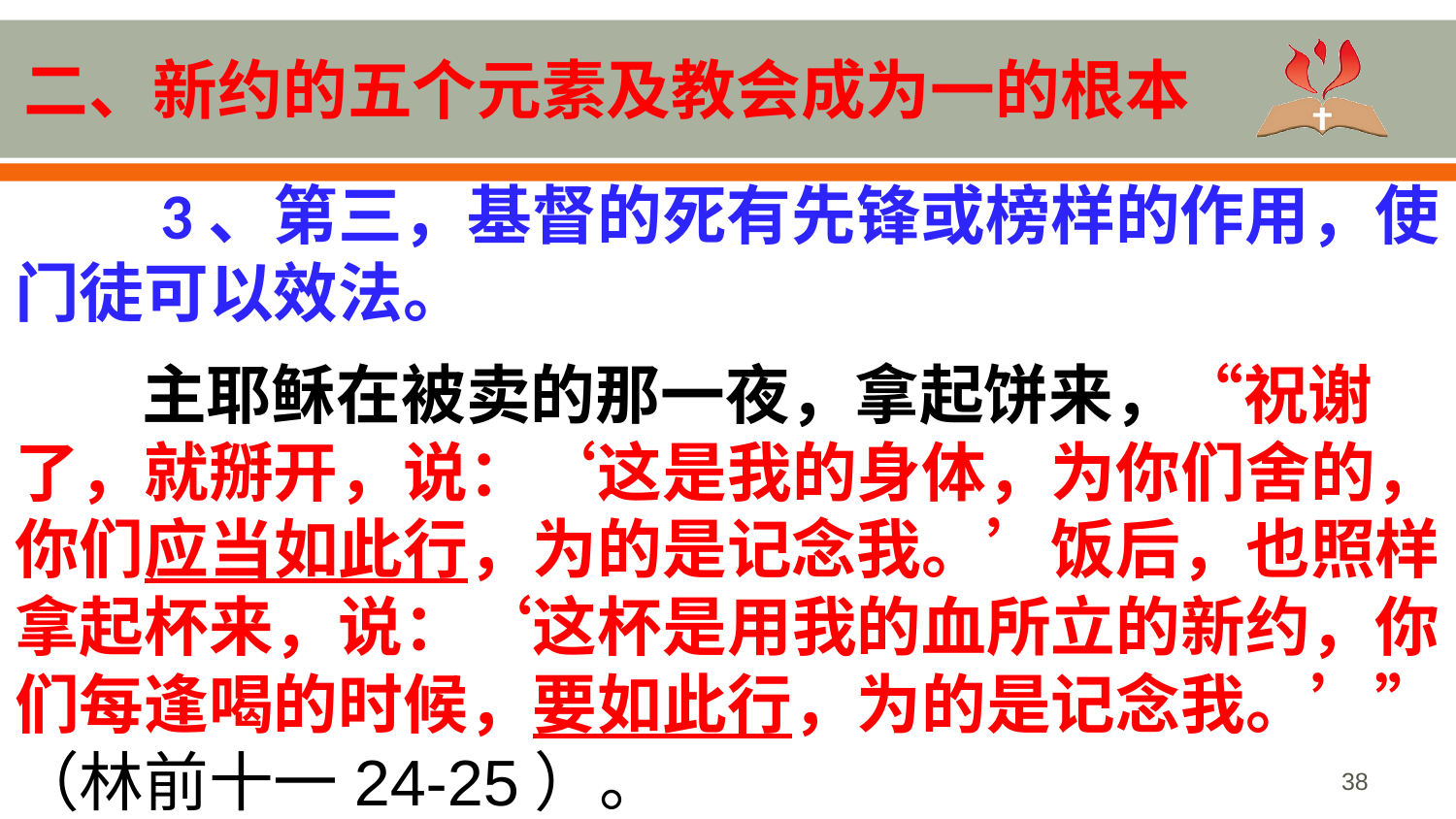

# 二、新约的五个元素及教会成为一的根本
	3、第三，基督的死有先锋或榜样的作用，使门徒可以效法。
主耶稣在被卖的那一夜，拿起饼来，“祝谢了，就掰开，说：‘这是我的身体，为你们舍的，你们应当如此行，为的是记念我。’饭后，也照样拿起杯来，说：‘这杯是用我的血所立的新约，你们每逢喝的时候，要如此行，为的是记念我。’”（林前十一24-25）。

38